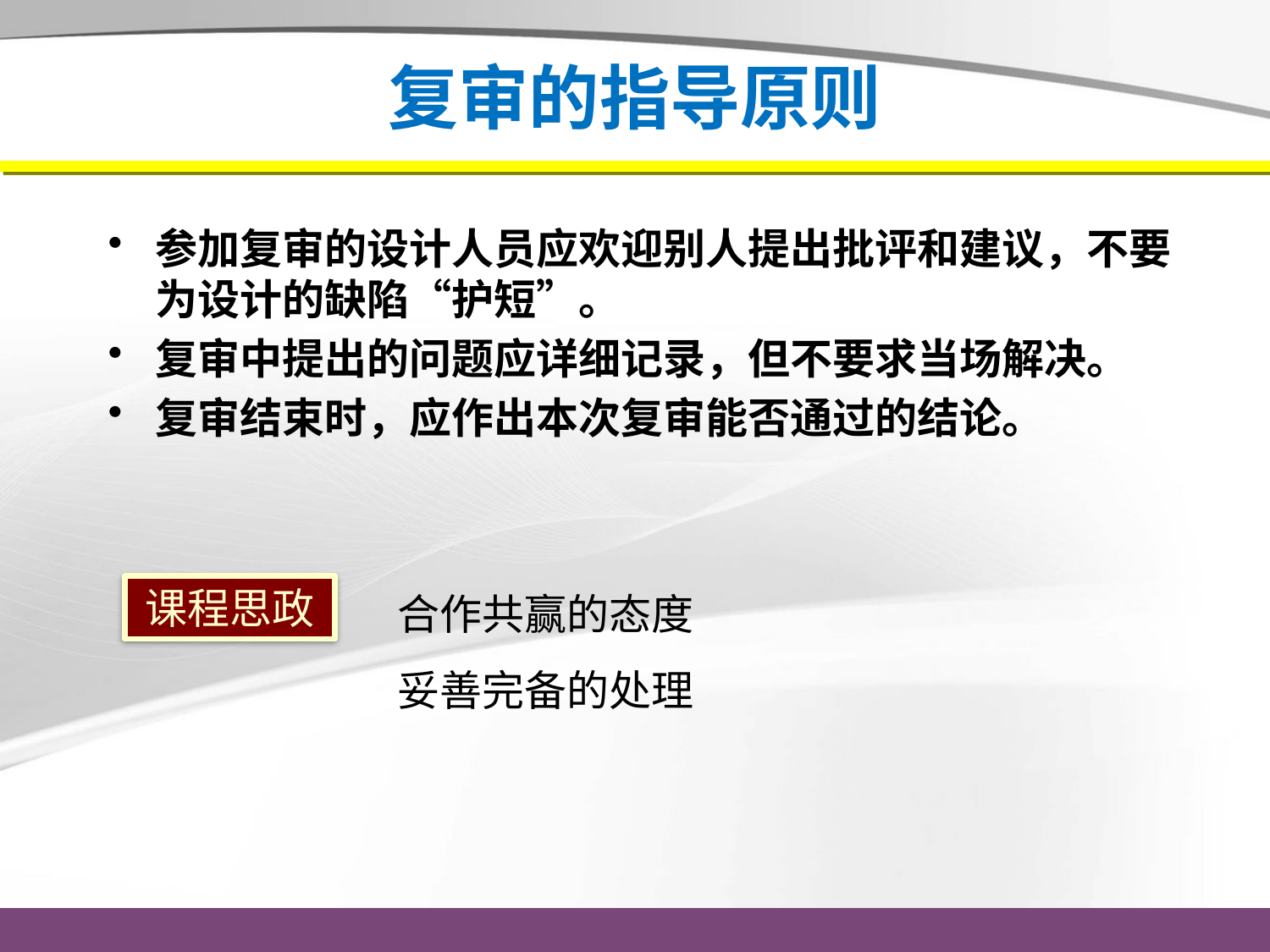

# 复审的指导原则
参加复审的设计人员应欢迎别人提出批评和建议，不要为设计的缺陷“护短”。
复审中提出的问题应详细记录，但不要求当场解决。
复审结束时，应作出本次复审能否通过的结论。
合作共赢的态度
妥善完备的处理
课程思政